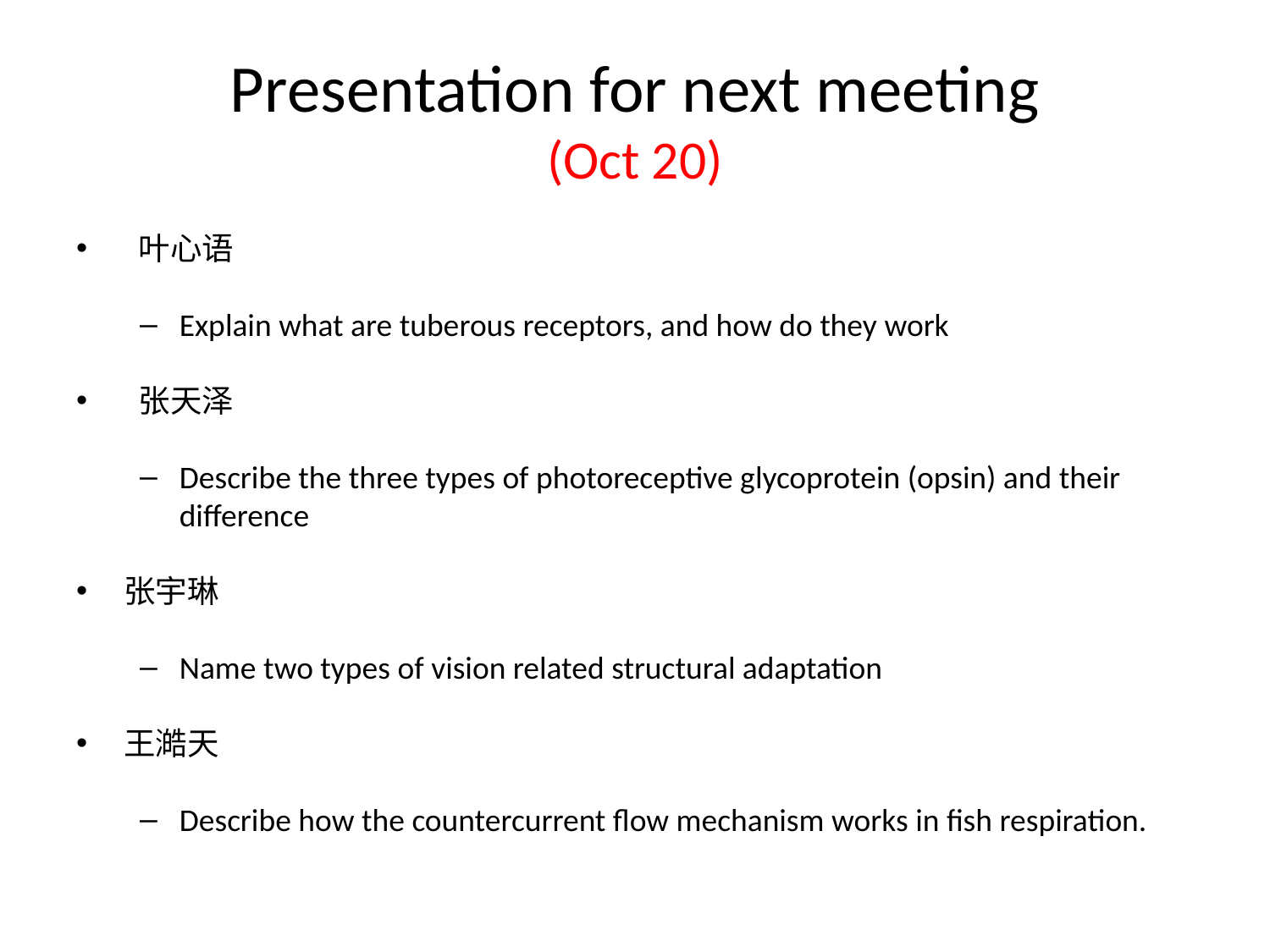

# Presentation for next meeting (Oct 20)
 叶心语
Explain what are tuberous receptors, and how do they work
 张天泽
Describe the three types of photoreceptive glycoprotein (opsin) and their difference
张宇琳
Name two types of vision related structural adaptation
王澔天
Describe how the countercurrent flow mechanism works in fish respiration.